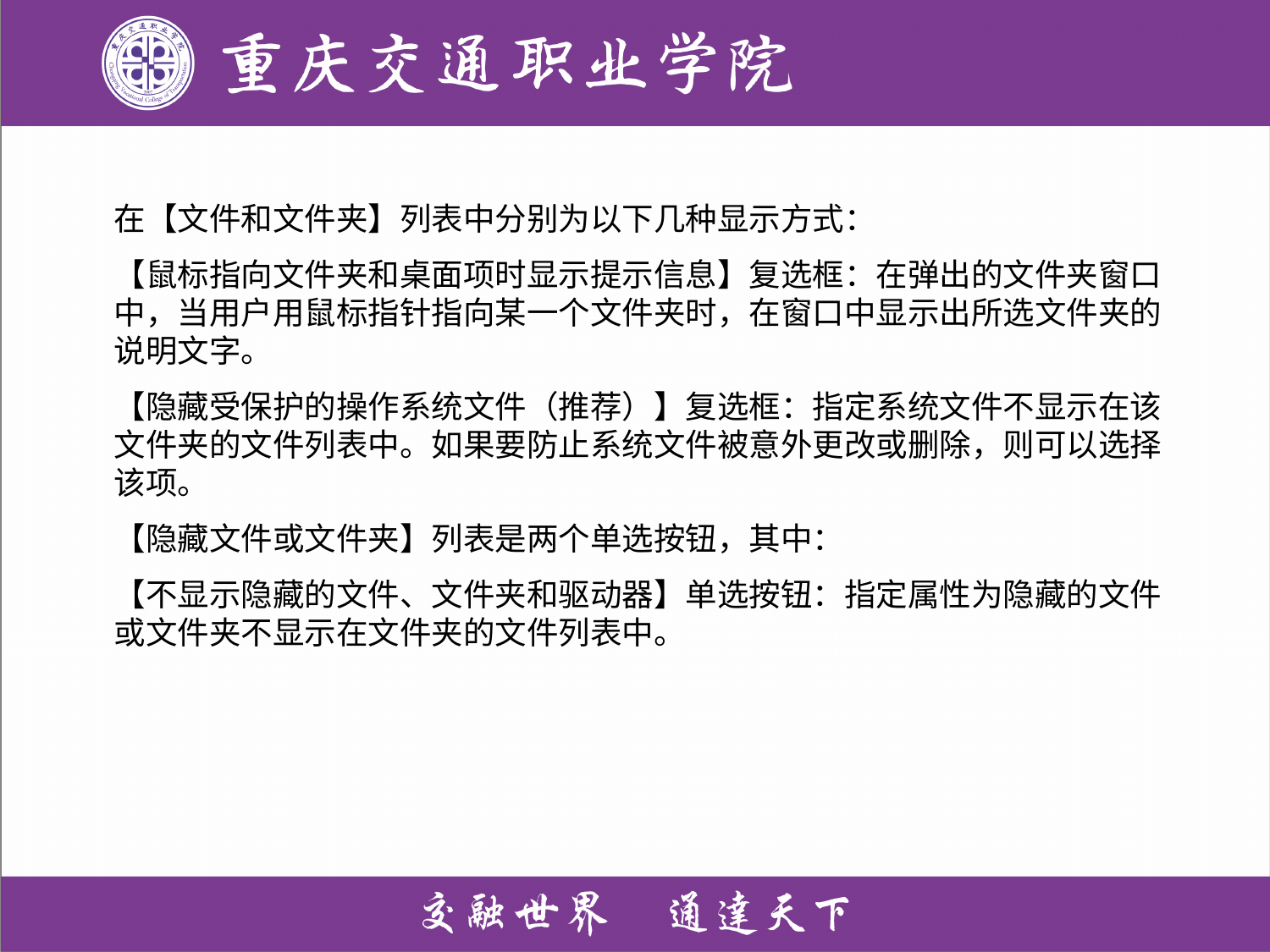

在【文件和文件夹】列表中分别为以下几种显示方式：
【鼠标指向文件夹和桌面项时显示提示信息】复选框：在弹出的文件夹窗口中，当用户用鼠标指针指向某一个文件夹时，在窗口中显示出所选文件夹的说明文字。
【隐藏受保护的操作系统文件（推荐）】复选框：指定系统文件不显示在该文件夹的文件列表中。如果要防止系统文件被意外更改或删除，则可以选择该项。
【隐藏文件或文件夹】列表是两个单选按钮，其中：
【不显示隐藏的文件、文件夹和驱动器】单选按钮：指定属性为隐藏的文件或文件夹不显示在文件夹的文件列表中。